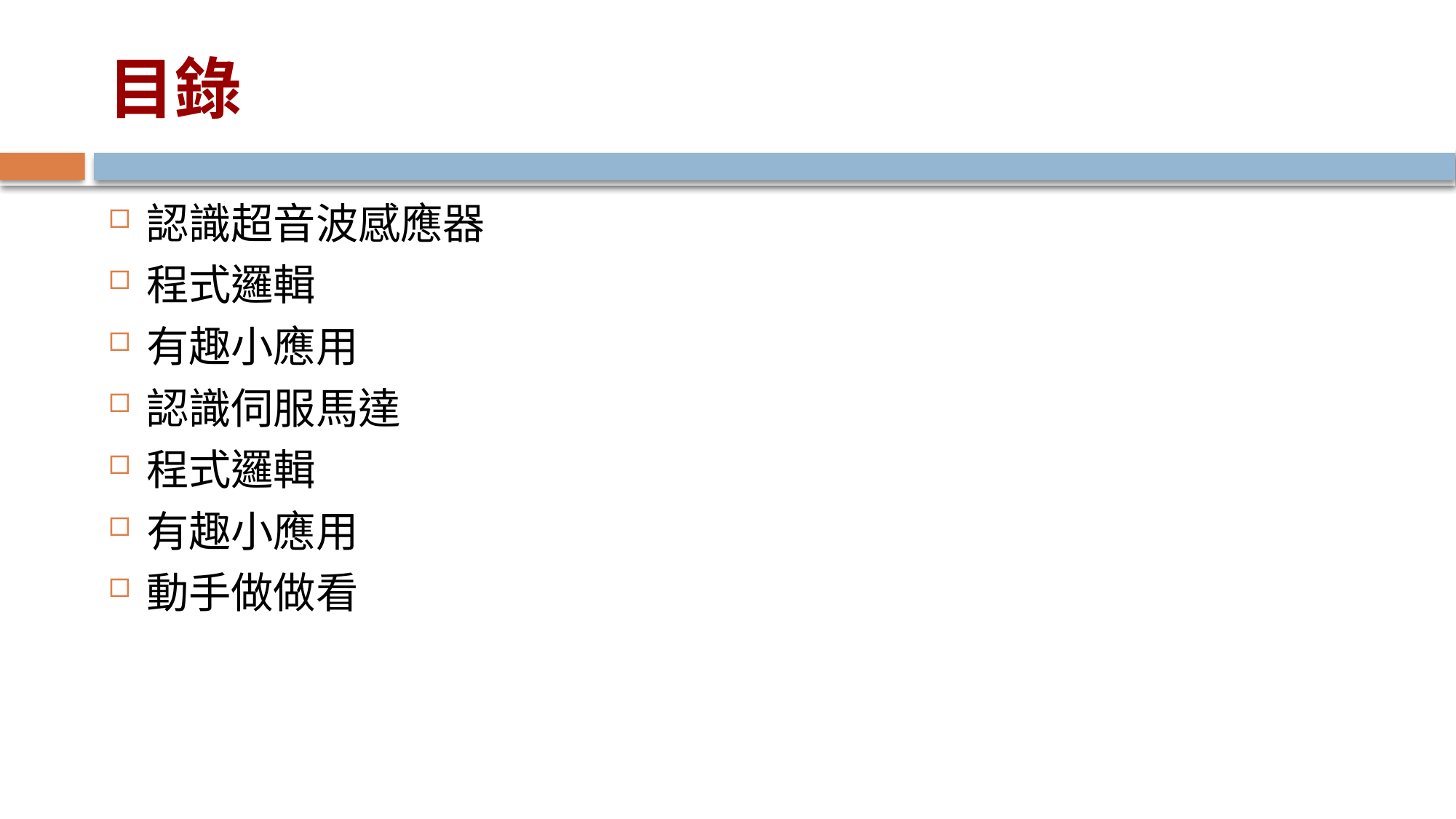

# 目錄
認識超音波感應器
程式邏輯
有趣小應用
認識伺服馬達
程式邏輯
有趣小應用
動手做做看